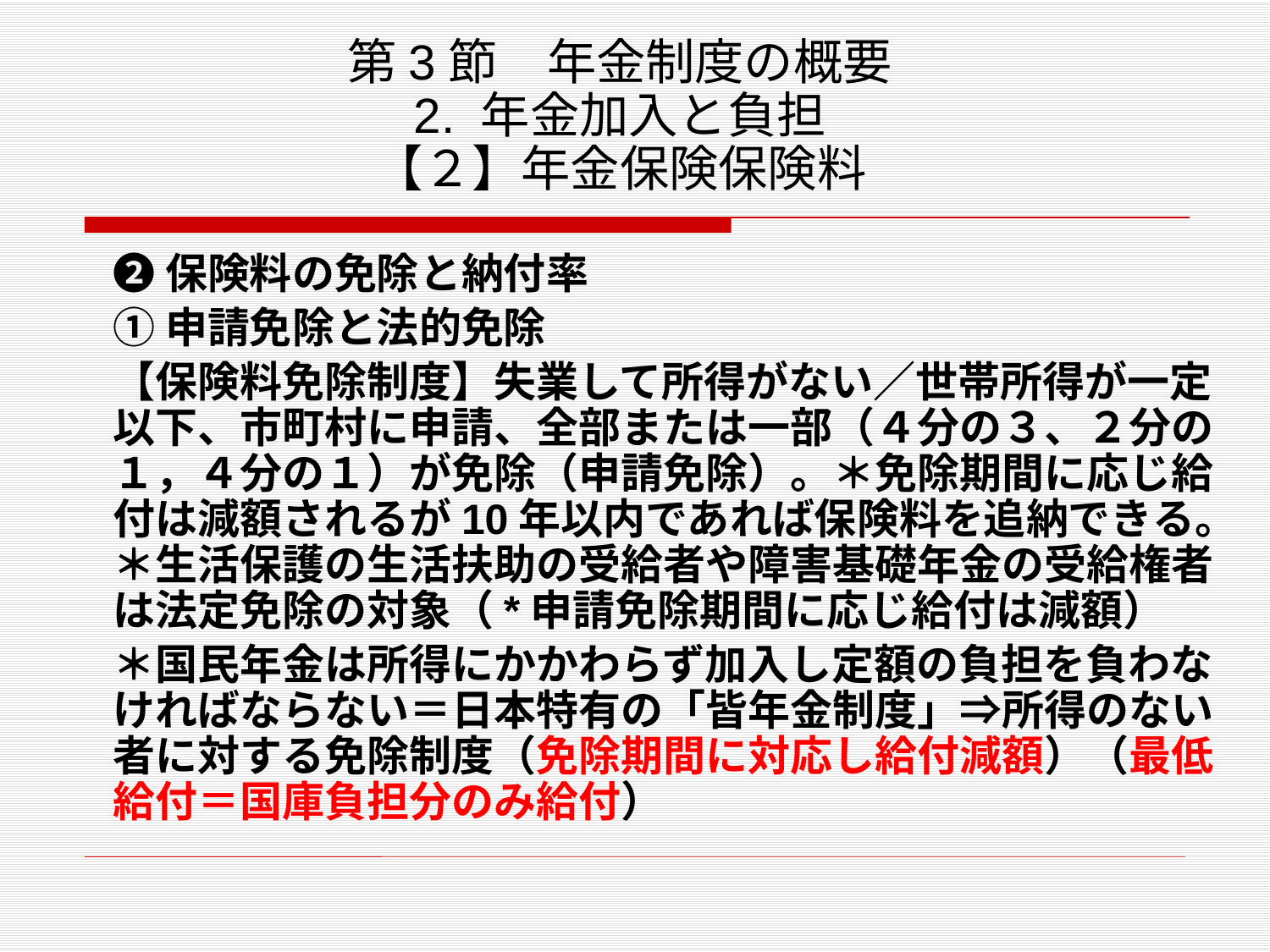

# 第3節　年金制度の概要 2. 年金加入と負担 【２】年金保険保険料
❷保険料の免除と納付率
①申請免除と法的免除
【保険料免除制度】失業して所得がない／世帯所得が一定以下、市町村に申請、全部または一部（４分の３、２分の１，４分の１）が免除（申請免除）。＊免除期間に応じ給付は減額されるが10年以内であれば保険料を追納できる。＊生活保護の生活扶助の受給者や障害基礎年金の受給権者は法定免除の対象（*申請免除期間に応じ給付は減額）
＊国民年金は所得にかかわらず加入し定額の負担を負わなければならない＝日本特有の「皆年金制度」⇒所得のない者に対する免除制度（免除期間に対応し給付減額）（最低給付＝国庫負担分のみ給付）